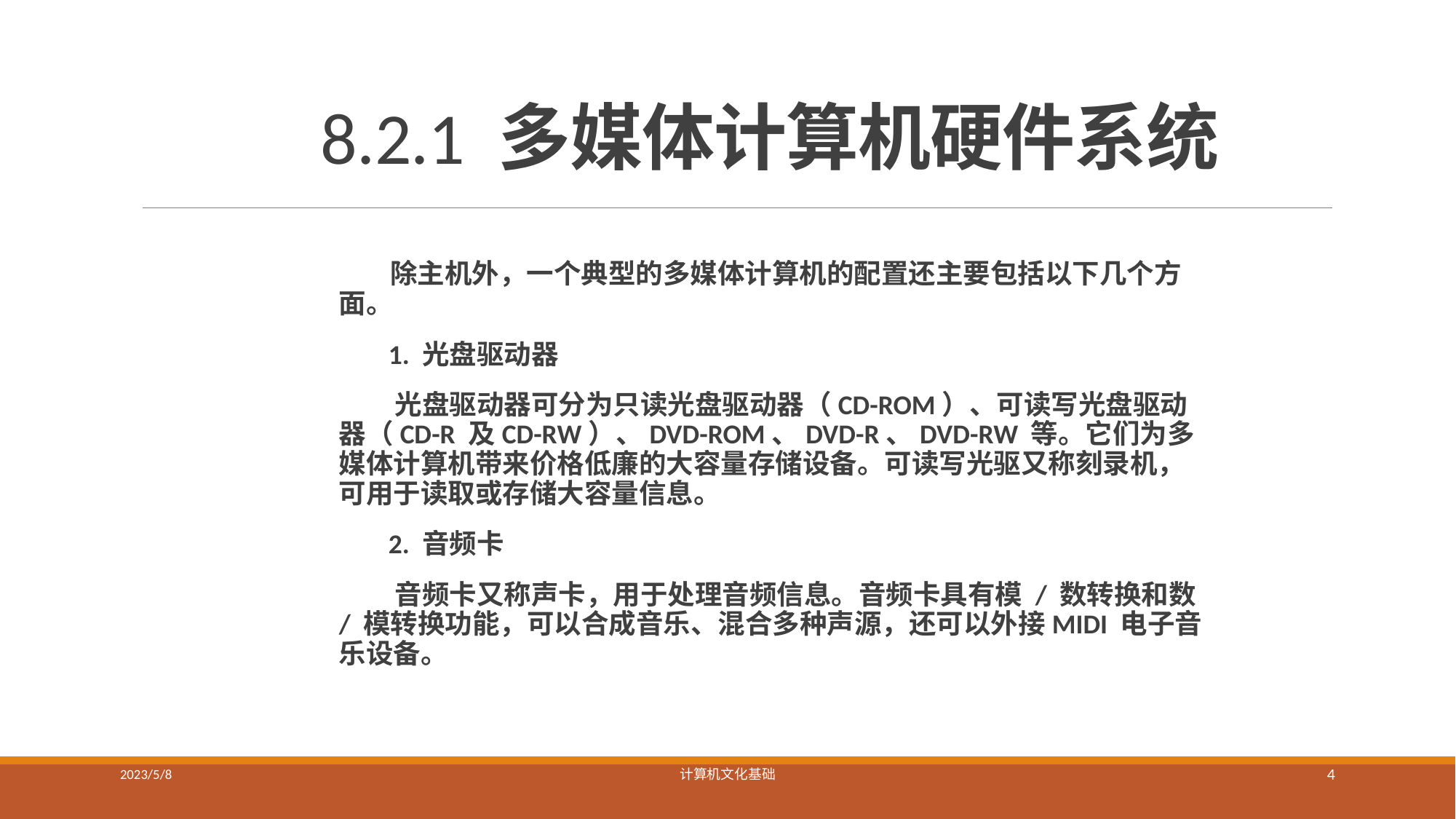

# 8.2.1 多媒体计算机硬件系统
        除主机外，一个典型的多媒体计算机的配置还主要包括以下几个方面。
       1. 光盘驱动器
       光盘驱动器可分为只读光盘驱动器（CD-ROM）、可读写光盘驱动器（CD-R 及CD-RW）、DVD-ROM、DVD-R、DVD-RW 等。它们为多媒体计算机带来价格低廉的大容量存储设备。可读写光驱又称刻录机，可用于读取或存储大容量信息。
       2. 音频卡
       音频卡又称声卡，用于处理音频信息。音频卡具有模 / 数转换和数 / 模转换功能，可以合成音乐、混合多种声源，还可以外接MIDI 电子音乐设备。
2023/5/8
计算机文化基础
4